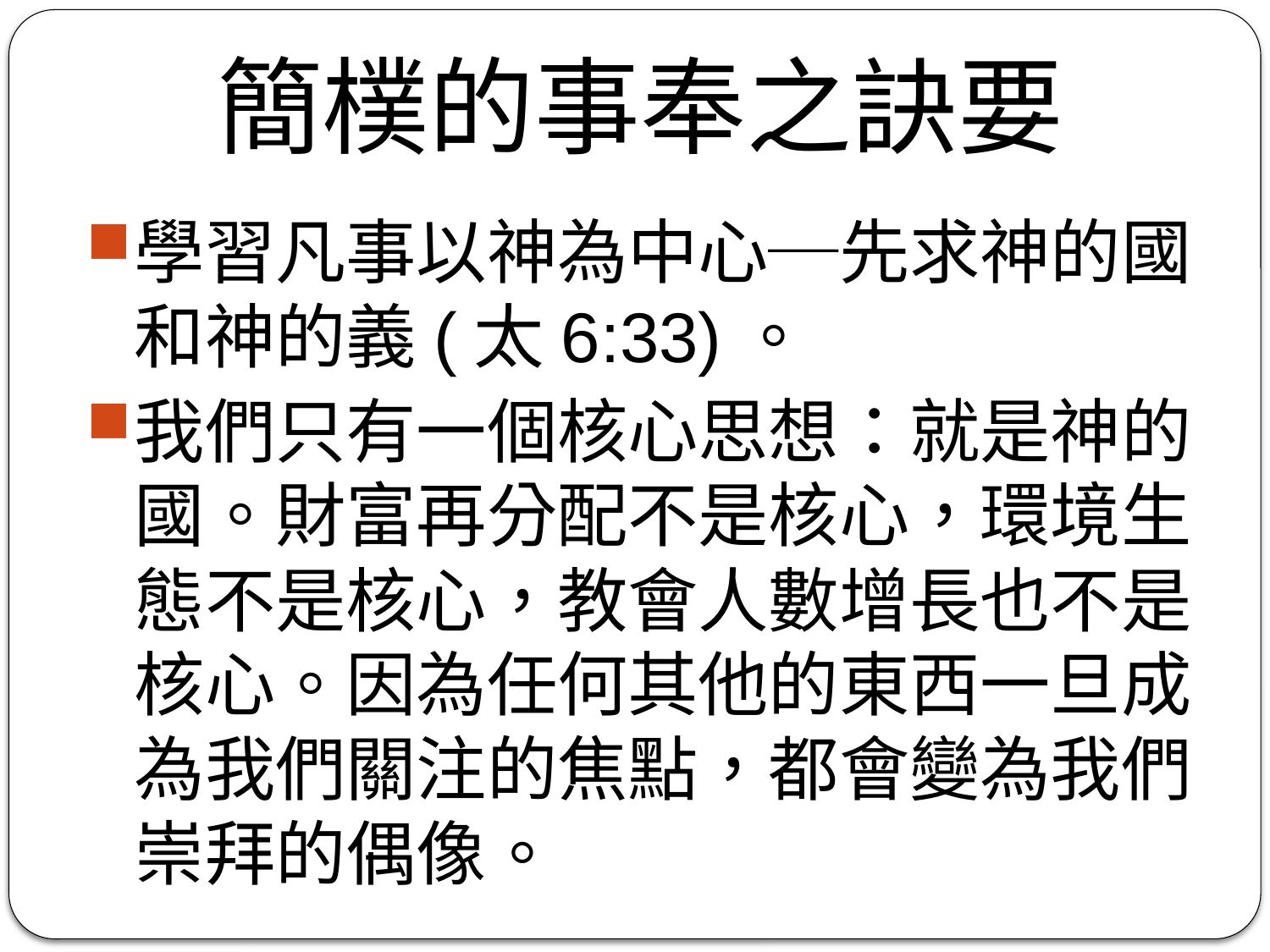

# 簡樸的事奉之訣要
學習凡事以神為中心─先求神的國和神的義(太6:33)。
我們只有一個核心思想：就是神的國。財富再分配不是核心，環境生態不是核心，教會人數增長也不是核心。因為任何其他的東西一旦成為我們關注的焦點，都會變為我們崇拜的偶像。